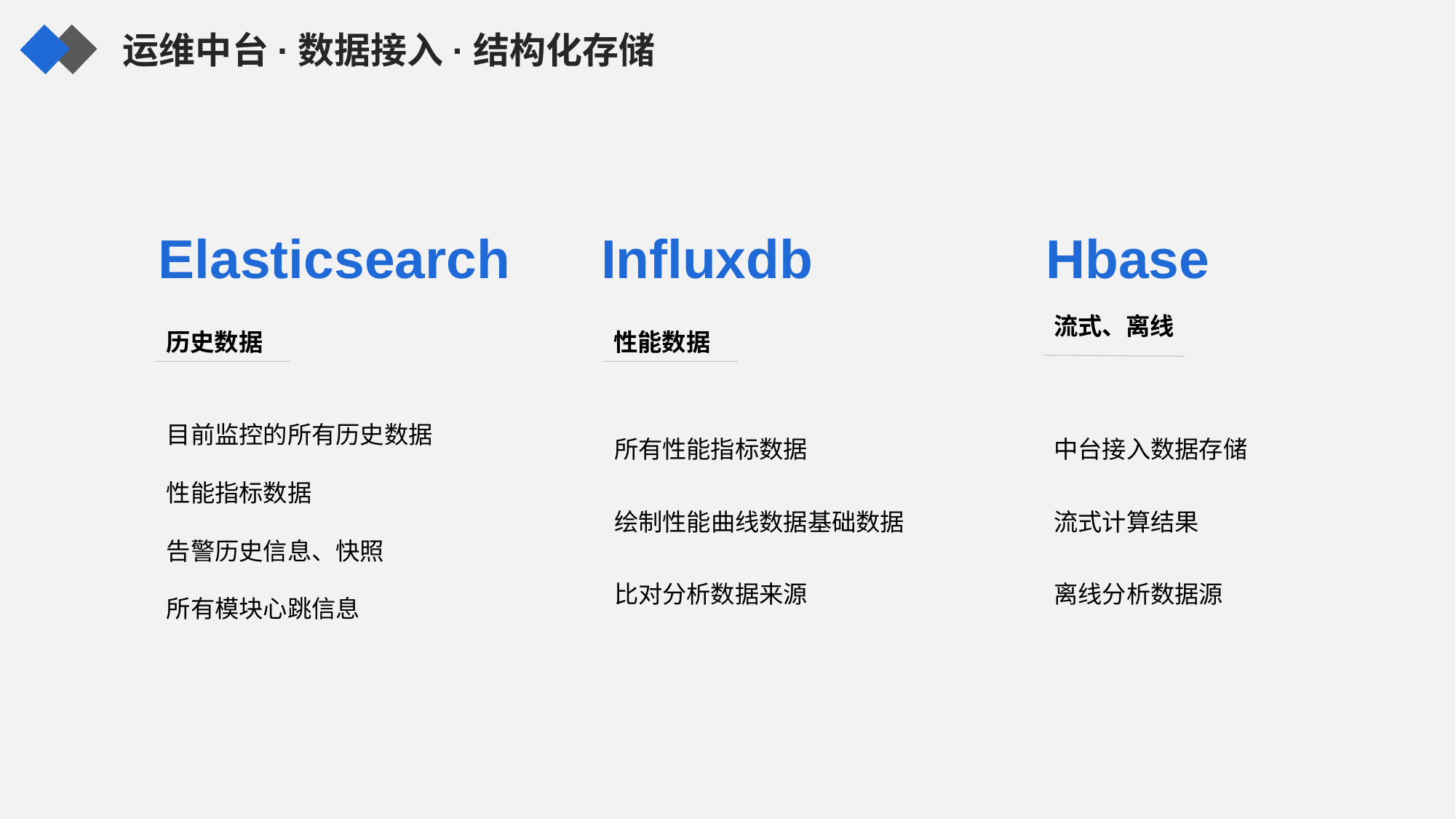

运维中台·数据接入·结构化存储

Elasticsearch
历史数据
目前监控的所有历史数据
性能指标数据
告警历史信息、快照
所有模块心跳信息
Influxdb
性能数据
所有性能指标数据
绘制性能曲线数据基础数据
比对分析数据来源
Hbase
流式、离线
中台接入数据存储
流式计算结果
离线分析数据源